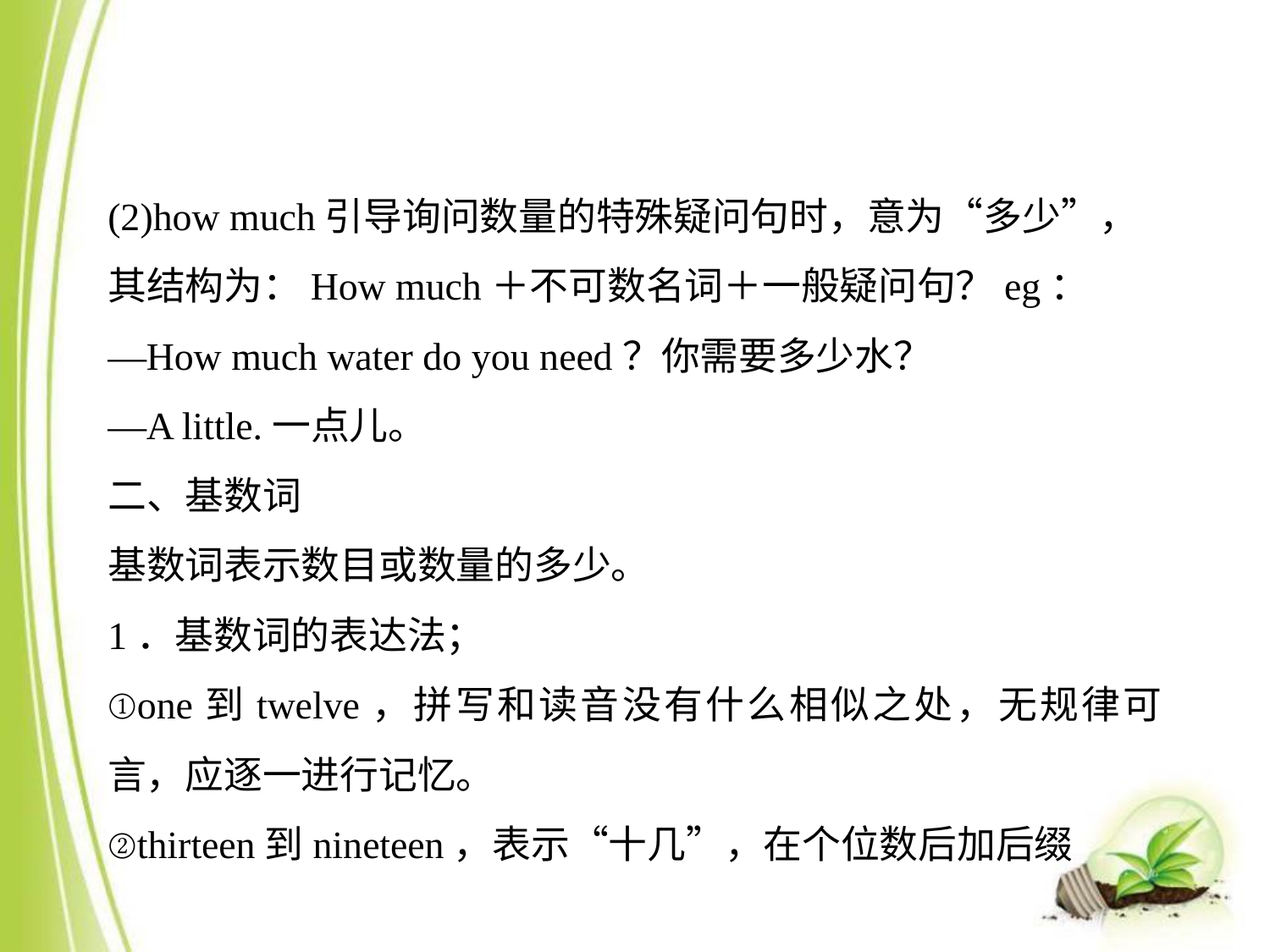

(2)how much引导询问数量的特殊疑问句时，意为“多少”，其结构为：How much＋不可数名词＋一般疑问句？eg：
—How much water do you need？你需要多少水？
—A little.一点儿。
二、基数词
基数词表示数目或数量的多少。
1．基数词的表达法；
①one到twelve，拼写和读音没有什么相似之处，无规律可言，应逐一进行记忆。
②thirteen到nineteen，表示“十几”，在个位数后加后缀